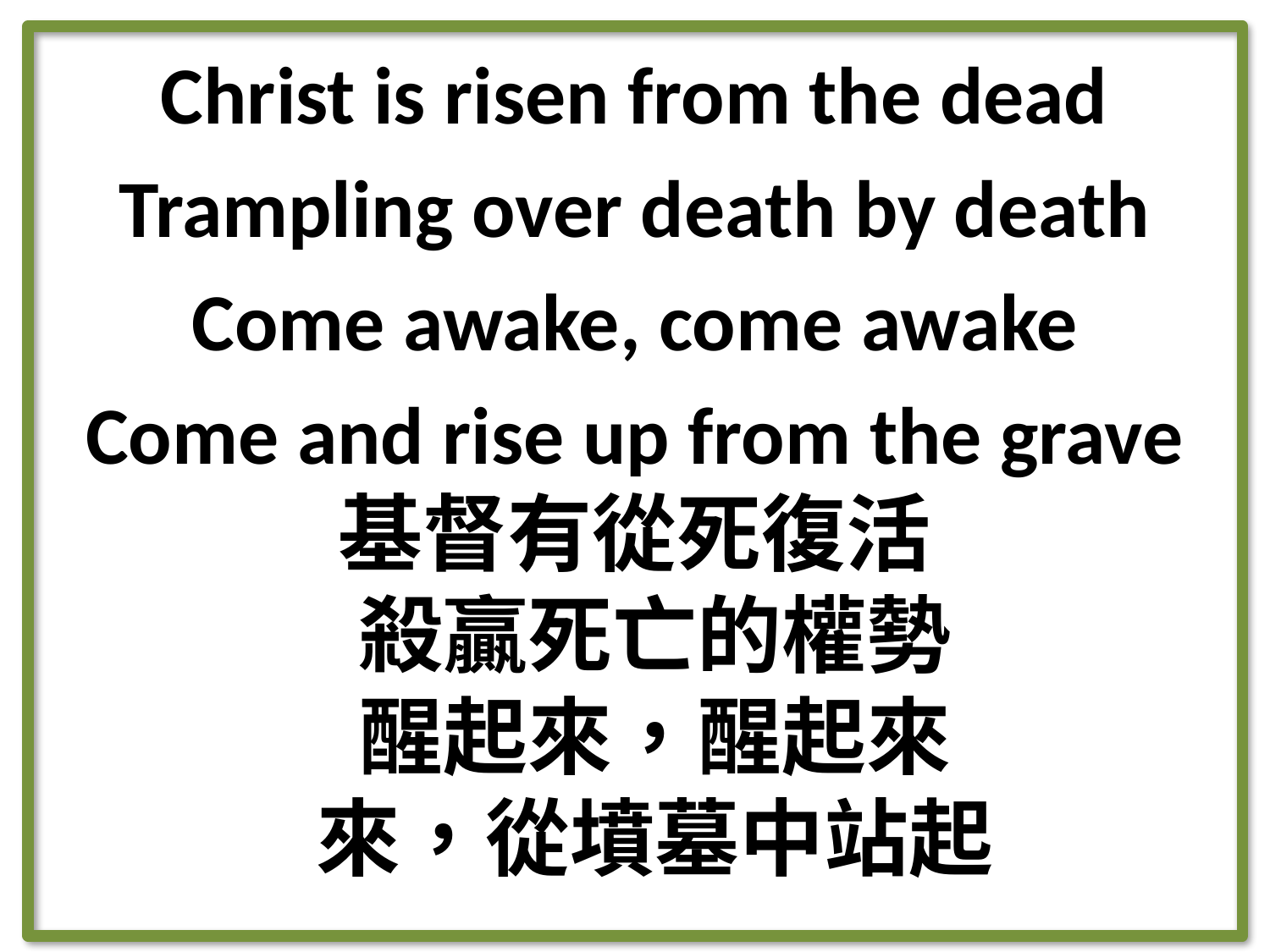

Christ is risen from the dead
Trampling over death by death
Come awake, come awake
Come and rise up from the grave
基督有從死復活
 殺贏死亡的權勢
 醒起來，醒起來
 來，從墳墓中站起